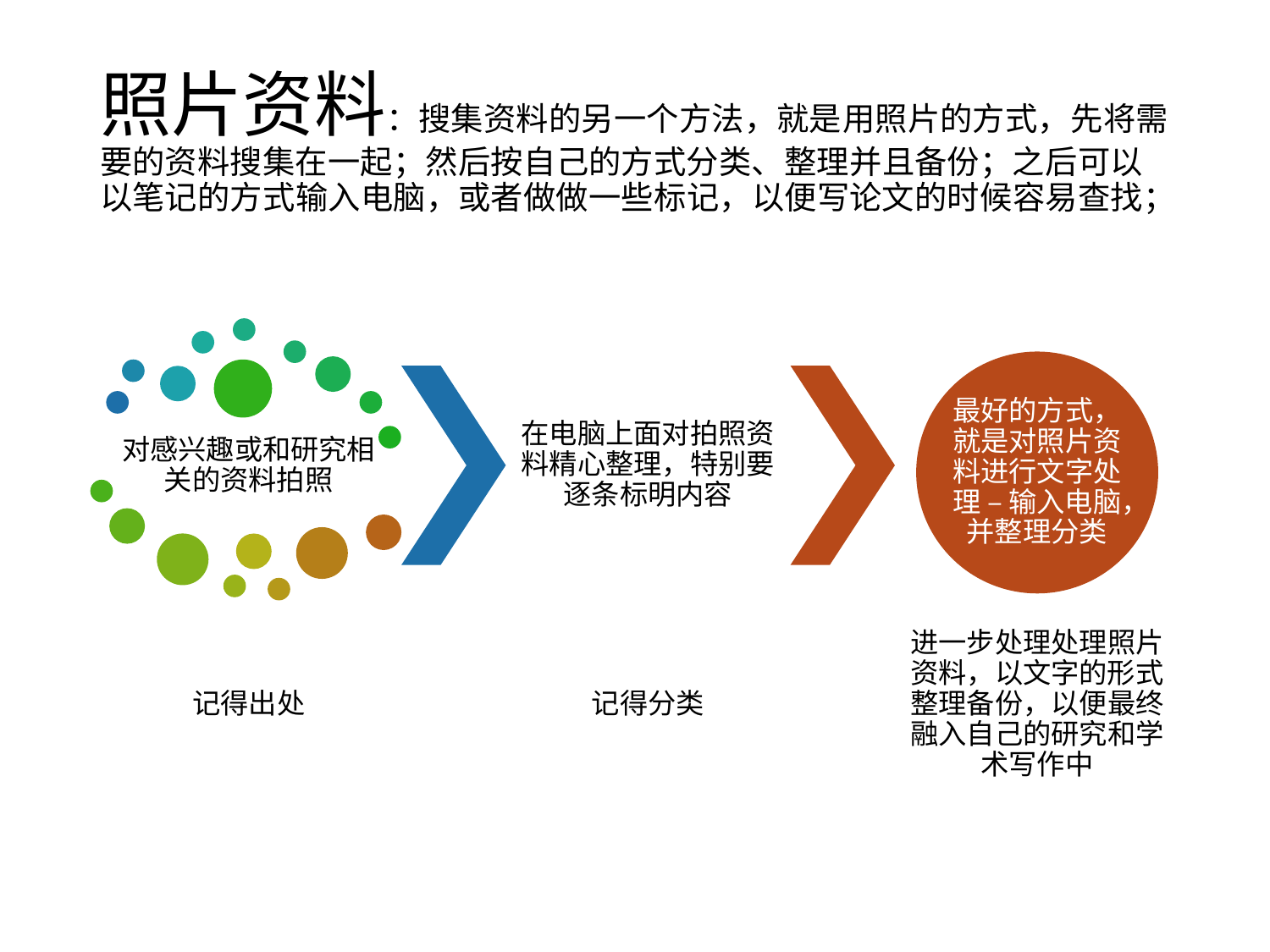

# 照片资料：搜集资料的另一个方法，就是用照片的方式，先将需要的资料搜集在一起；然后按自己的方式分类、整理并且备份；之后可以以笔记的方式输入电脑，或者做做一些标记，以便写论文的时候容易查找；
对感兴趣或和研究相关的资料拍照
记得出处
在电脑上面对拍照资料精心整理，特别要逐条标明内容
记得分类
最好的方式，就是对照片资料进行文字处理 – 输入电脑，并整理分类
进一步处理处理照片资料，以文字的形式整理备份，以便最终融入自己的研究和学术写作中